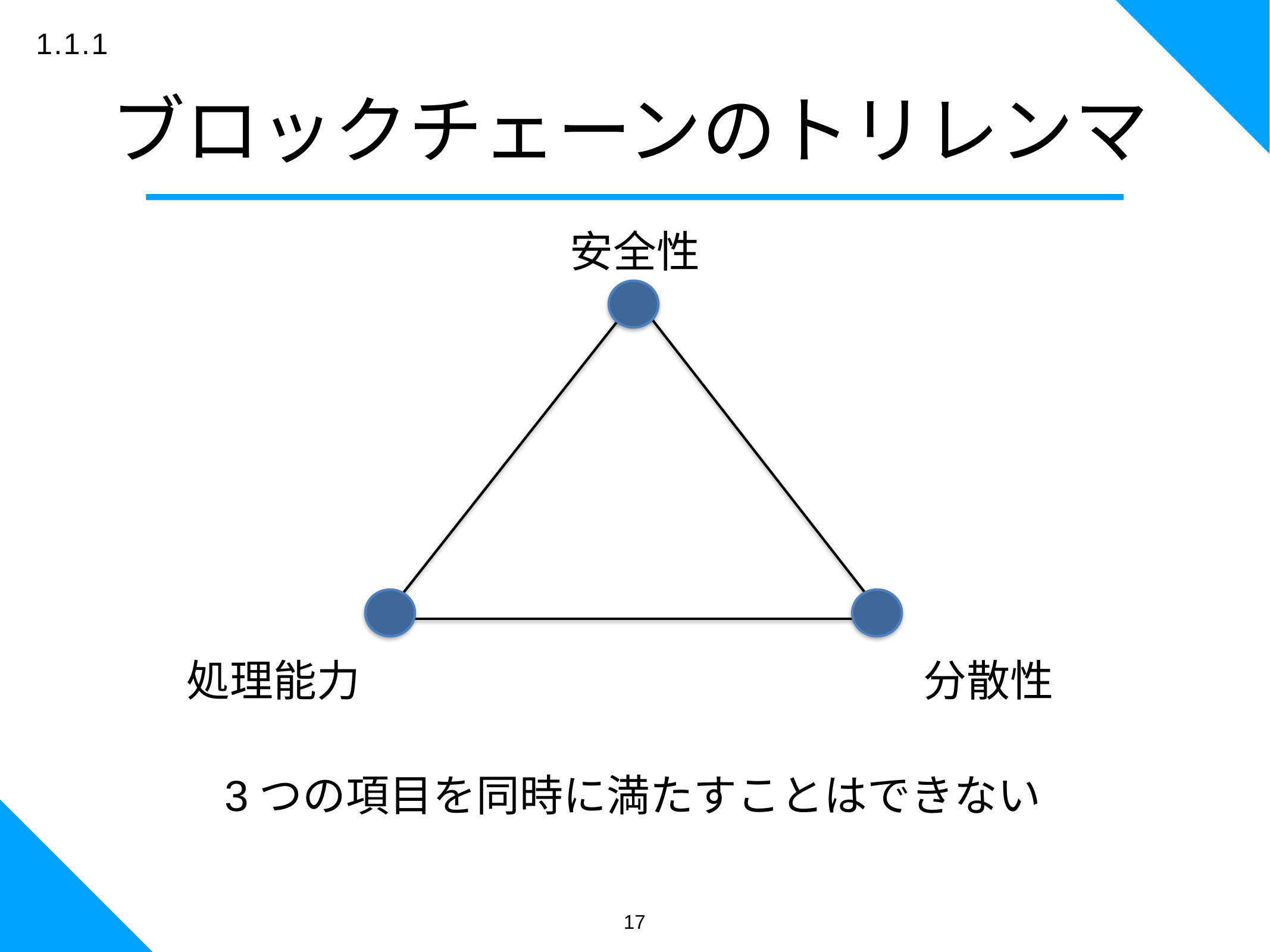

17
1.1.1
# ブロックチェーンのトリレンマ
安全性

処理能力
分散性
3つの項目を同時に満たすことはできない